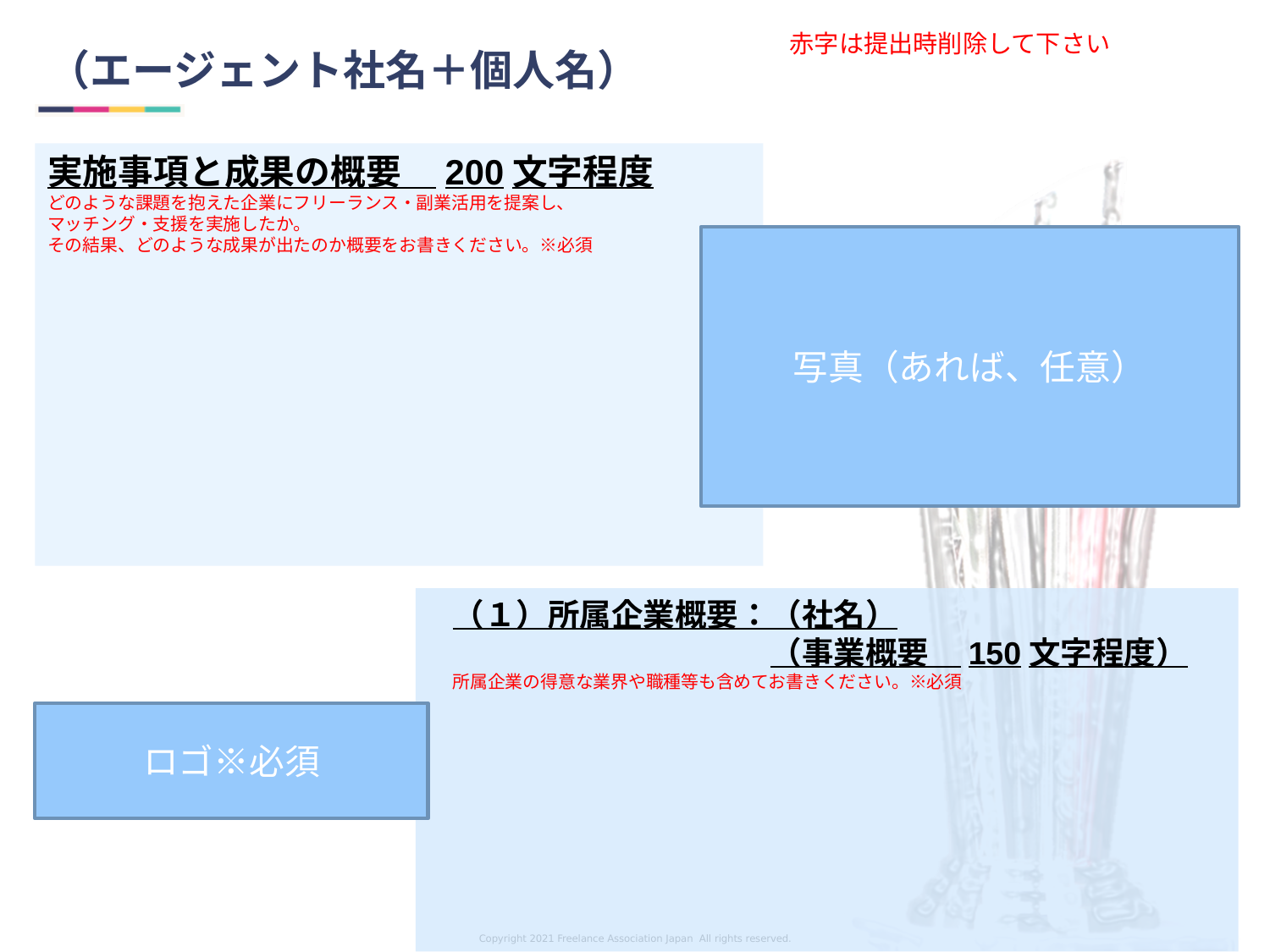

赤字は提出時削除して下さい
# （エージェント社名＋個人名）
実施事項と成果の概要　200文字程度
どのような課題を抱えた企業にフリーランス・副業活用を提案し、
マッチング・支援を実施したか。
その結果、どのような成果が出たのか概要をお書きください。※必須

写真（あれば、任意）
（１）所属企業概要：（社名）
　　　　　　　　　　（事業概要　150文字程度）
所属企業の得意な業界や職種等も含めてお書きください。※必須

ロゴ※必須